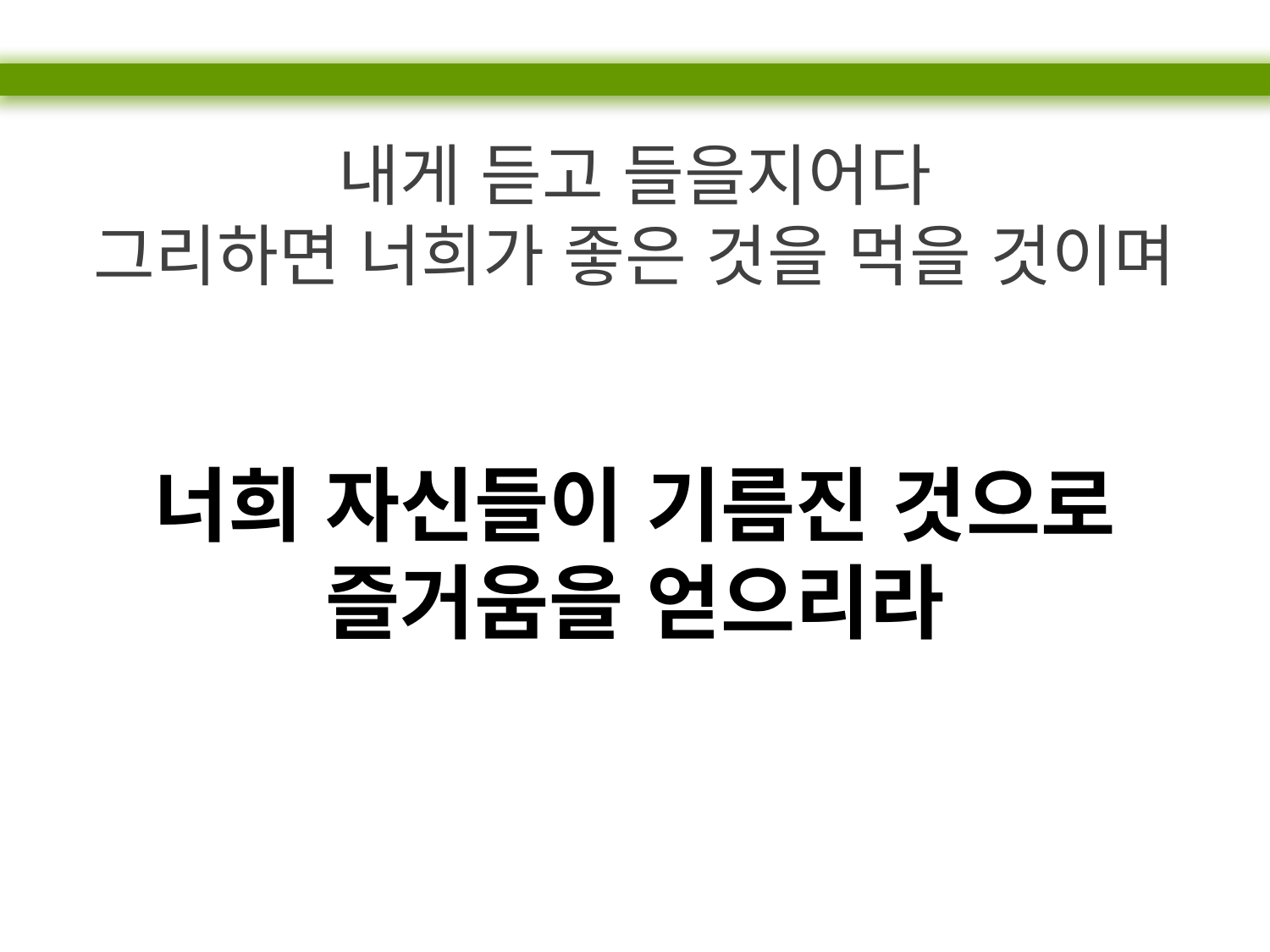

내게 듣고 들을지어다
그리하면 너희가 좋은 것을 먹을 것이며
너희 자신들이 기름진 것으로
즐거움을 얻으리라